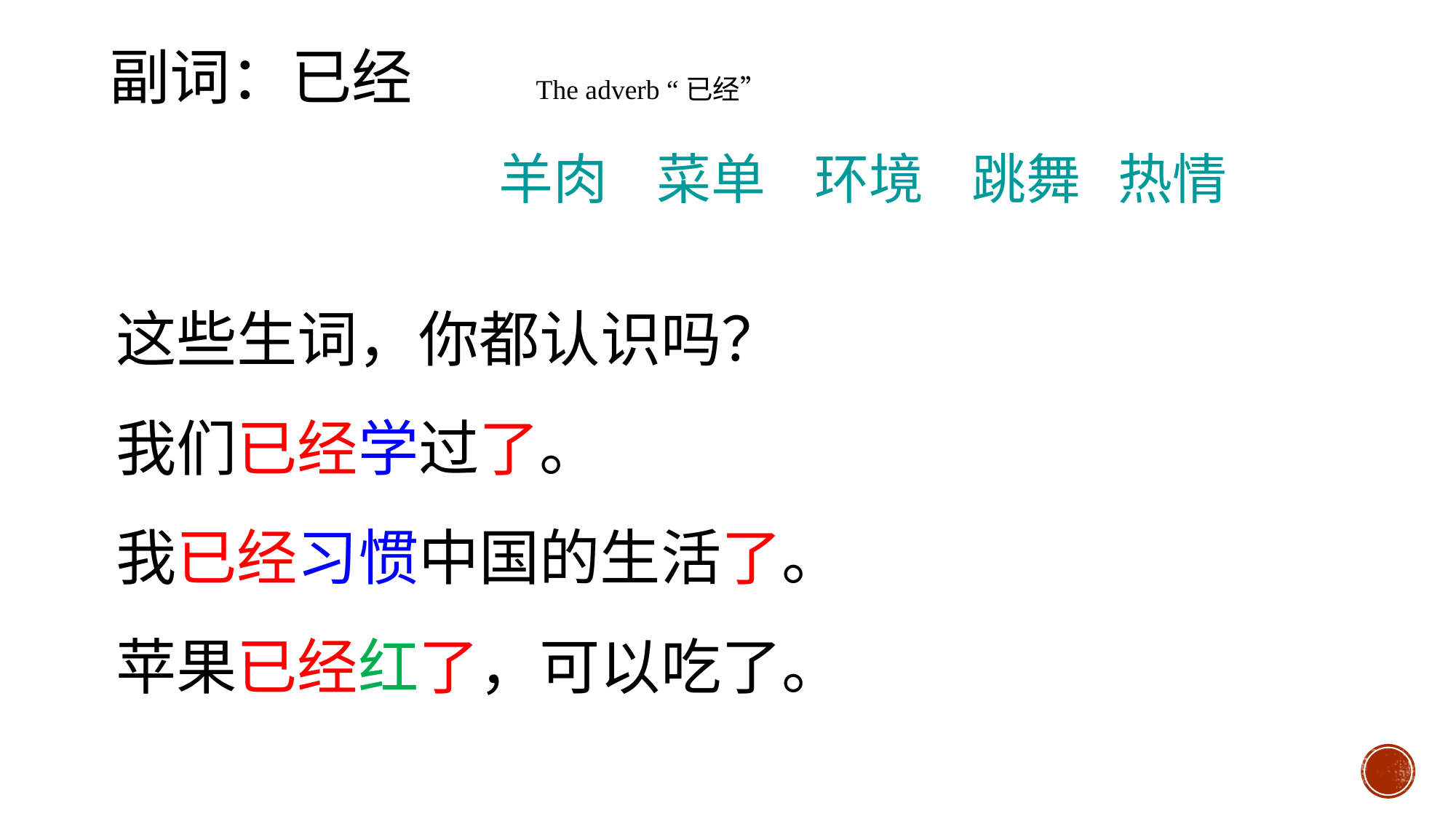

副词：已经        The adverb “已经”
羊肉    菜单    环境    跳舞   热情
这些生词，你都认识吗？
我们已经学过了。
我已经习惯中国的生活了。
苹果已经红了，可以吃了。